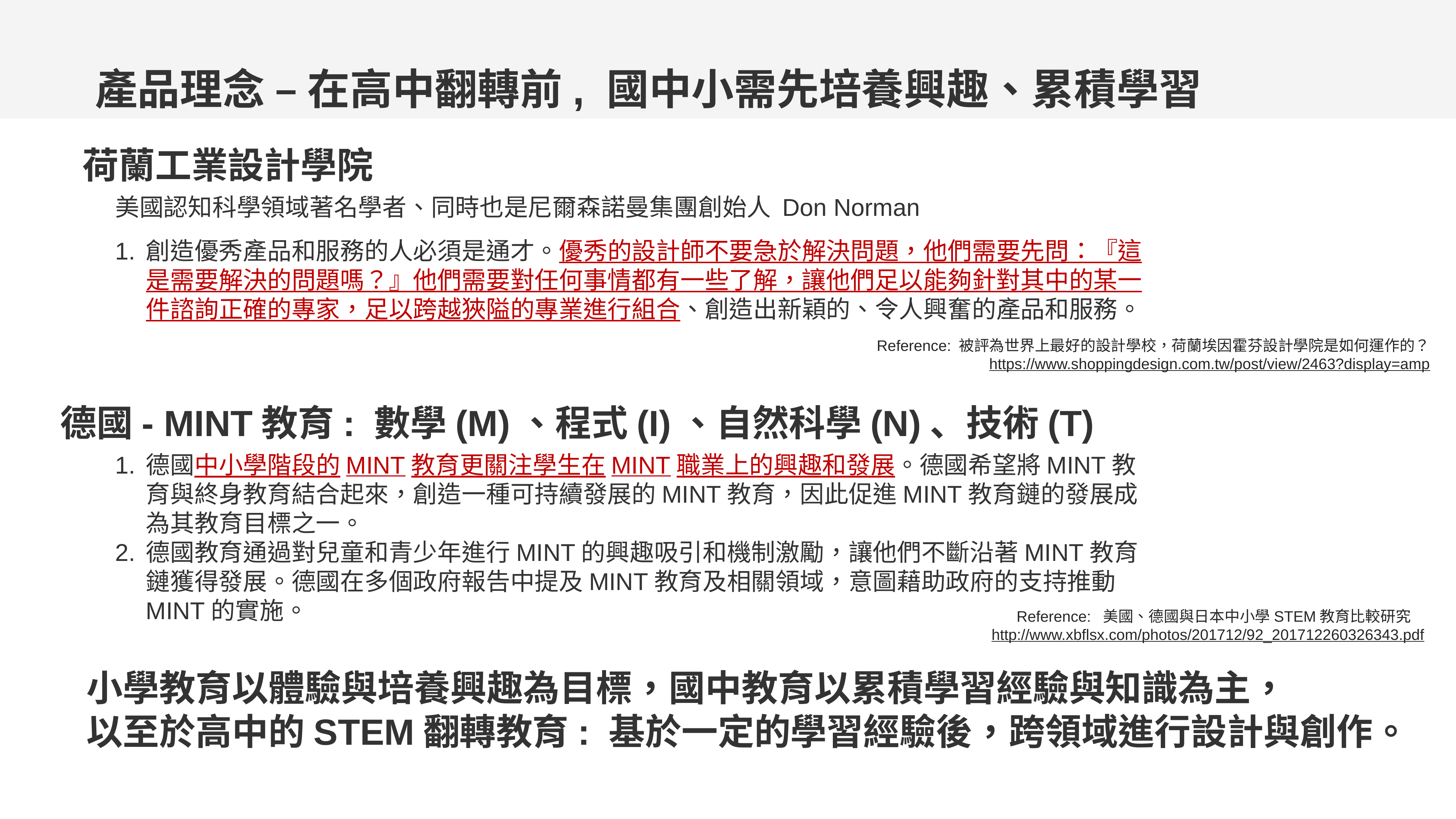

產品理念 – 在高中翻轉前, 國中小需先培養興趣、累積學習

荷蘭工業設計學院
美國認知科學領域著名學者、同時也是尼爾森諾曼集團創始人 Don Norman

創造優秀產品和服務的人必須是通才。優秀的設計師不要急於解決問題，他們需要先問：『這是需要解決的問題嗎？』他們需要對任何事情都有一些了解，讓他們足以能夠針對其中的某一件諮詢正確的專家，足以跨越狹隘的專業進行組合、創造出新穎的、令人興奮的產品和服務。
Reference: 被評為世界上最好的設計學校，荷蘭埃因霍芬設計學院是如何運作的？
https://www.shoppingdesign.com.tw/post/view/2463?display=amp
德國- MINT教育: 數學(M)、程式(I)、自然科學(N)、技術(T)
德國中小學階段的MINT教育更關注學生在MINT職業上的興趣和發展。德國希望將MINT教育與終身教育結合起來，創造一種可持續發展的MINT教育，因此促進MINT教育鏈的發展成為其教育目標之一。
德國教育通過對兒童和青少年進行MINT的興趣吸引和機制激勵，讓他們不斷沿著MINT教育鏈獲得發展。德國在多個政府報告中提及MINT教育及相關領域，意圖藉助政府的支持推動MINT的實施。
Reference:  美國、德國與日本中小學STEM教育比較研究
http://www.xbflsx.com/photos/201712/92_201712260326343.pdf
小學教育以體驗與培養興趣為目標，國中教育以累積學習經驗與知識為主，
以至於高中的STEM翻轉教育: 基於一定的學習經驗後，跨領域進行設計與創作。